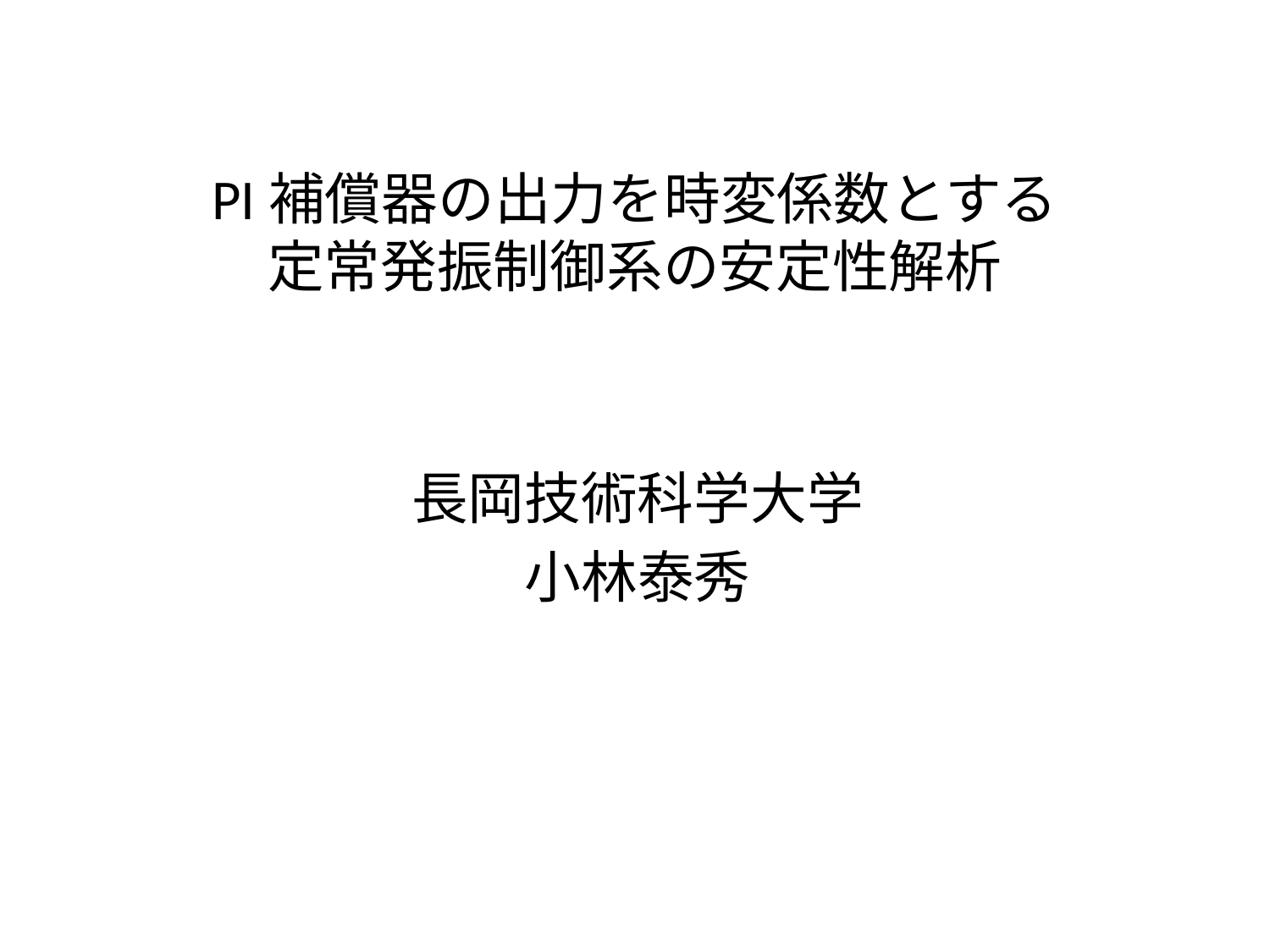

# PI補償器の出力を時変係数とする 定常発振制御系の安定性解析
長岡技術科学大学
小林泰秀